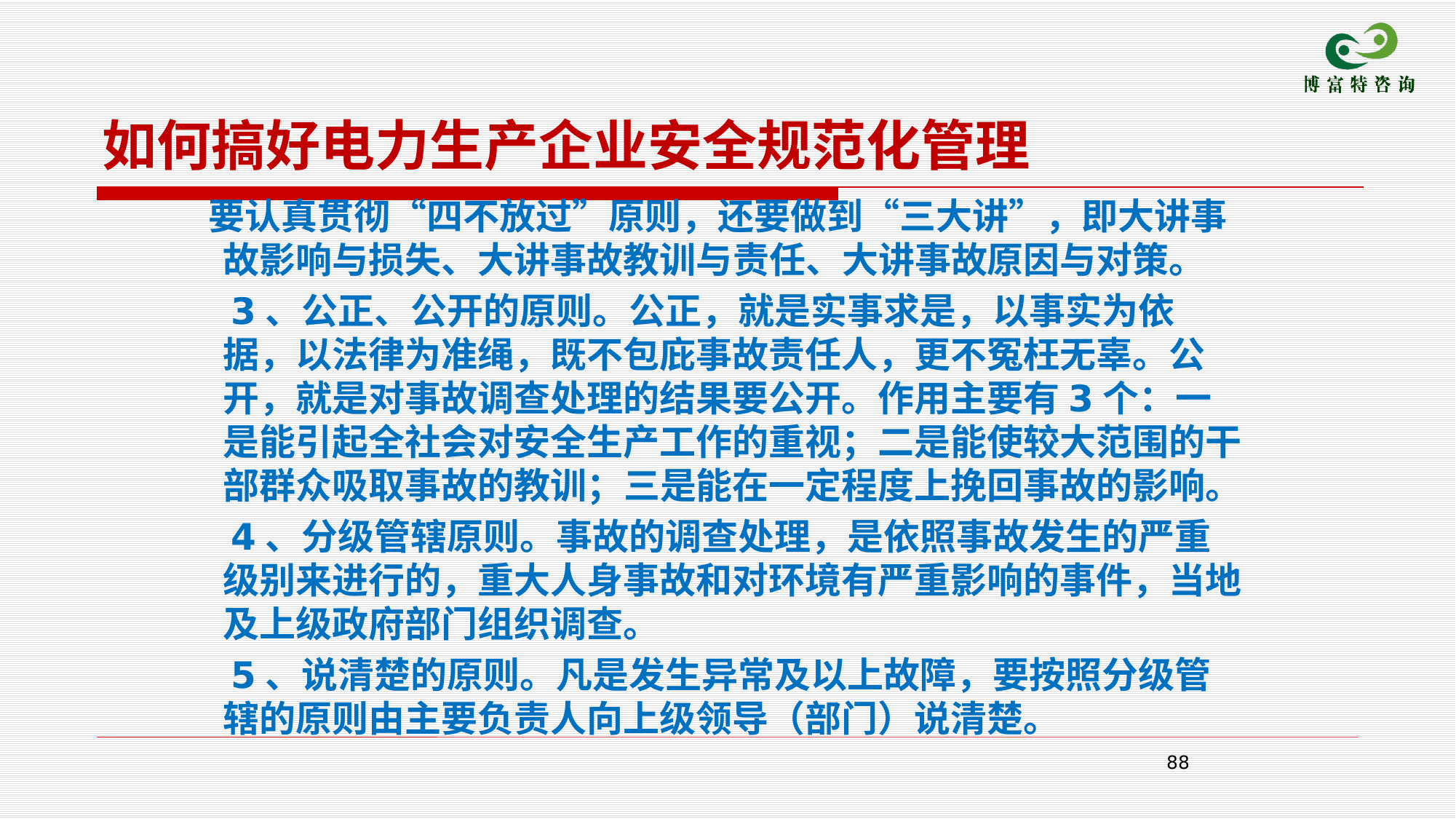

如何搞好电力生产企业安全规范化管理
    要认真贯彻“四不放过”原则，还要做到“三大讲”，即大讲事故影响与损失、大讲事故教训与责任、大讲事故原因与对策。
     3、公正、公开的原则。公正，就是实事求是，以事实为依据，以法律为准绳，既不包庇事故责任人，更不冤枉无辜。公开，就是对事故调查处理的结果要公开。作用主要有3个：一是能引起全社会对安全生产工作的重视；二是能使较大范围的干部群众吸取事故的教训；三是能在一定程度上挽回事故的影响。
     4、分级管辖原则。事故的调查处理，是依照事故发生的严重级别来进行的，重大人身事故和对环境有严重影响的事件，当地及上级政府部门组织调查。
     5、说清楚的原则。凡是发生异常及以上故障，要按照分级管辖的原则由主要负责人向上级领导（部门）说清楚。

88